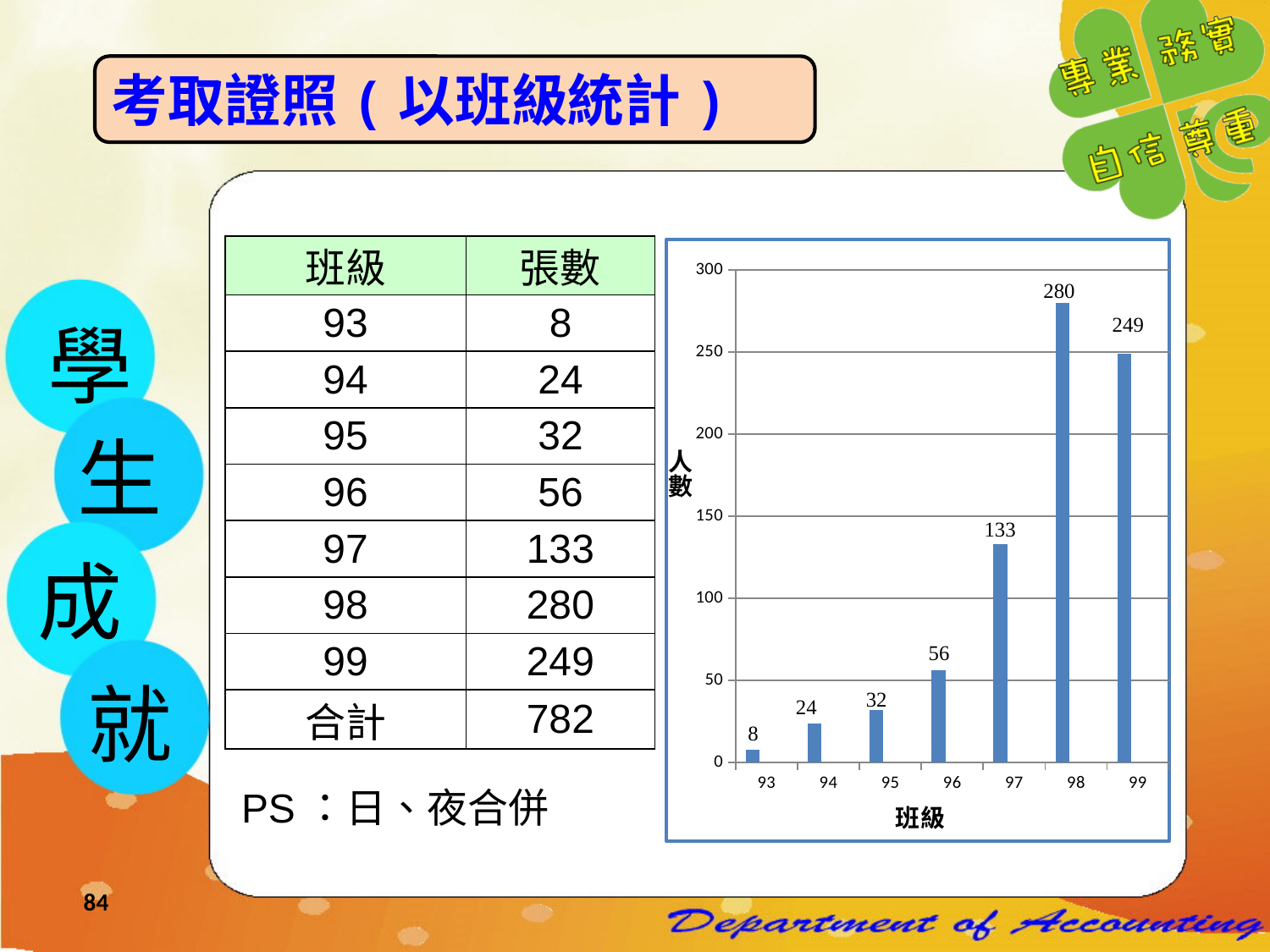

考取證照(以班級統計)
| 班級 | 張數 |
| --- | --- |
| 93 | 8 |
| 94 | 24 |
| 95 | 32 |
| 96 | 56 |
| 97 | 133 |
| 98 | 280 |
| 99 | 249 |
| 合計 | 782 |

### Chart

| Category | 班級 | 數列 2 | 數列 3 |
|---|---|---|---|
| 93 | 8.0 | None | None |
| 94 | 24.0 | None | None |
| 95 | 32.0 | None | None |
| 96 | 56.0 | None | None |
| 97 | 133.0 | None | None |
| 98 | 280.0 | None | None |
| 99 | 249.0 | None | None |
學
生
成
就
PS：日、夜合併
84